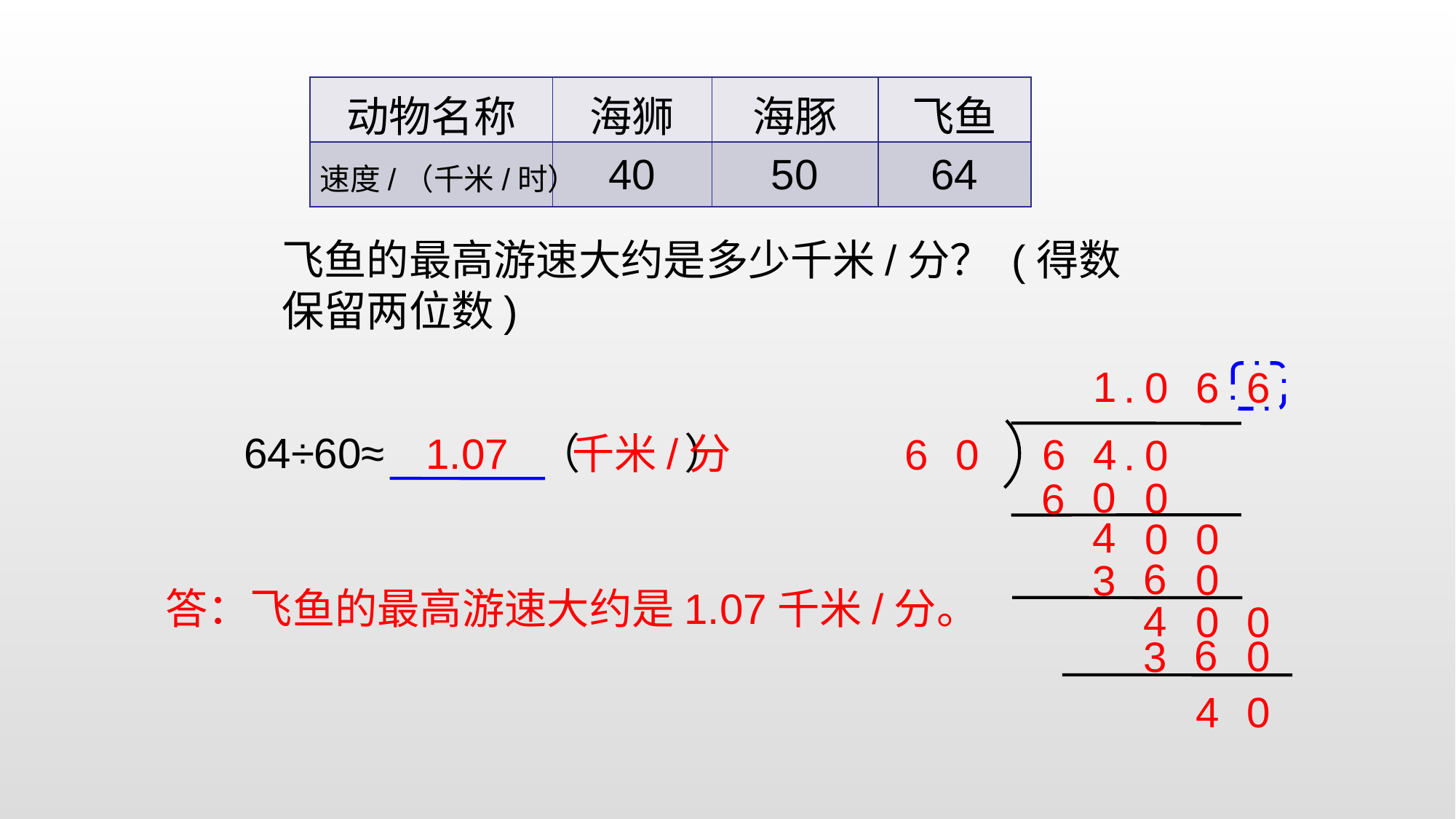

| 动物名称 | 海狮 | 海豚 | 飞鱼 |
| --- | --- | --- | --- |
|  | 40 | 50 | 64 |
速度/（千米/时）
飞鱼的最高游速大约是多少千米/分？ (得数保留两位数)
1
.
0
6
6

6
0
6
4
64÷60≈
（           ）
1.07
千米/分
.
0
0
0
6
4
0
0
6
0
3
答：飞鱼的最高游速大约是1.07千米/分。
4
0
0
6
0
3
0
4